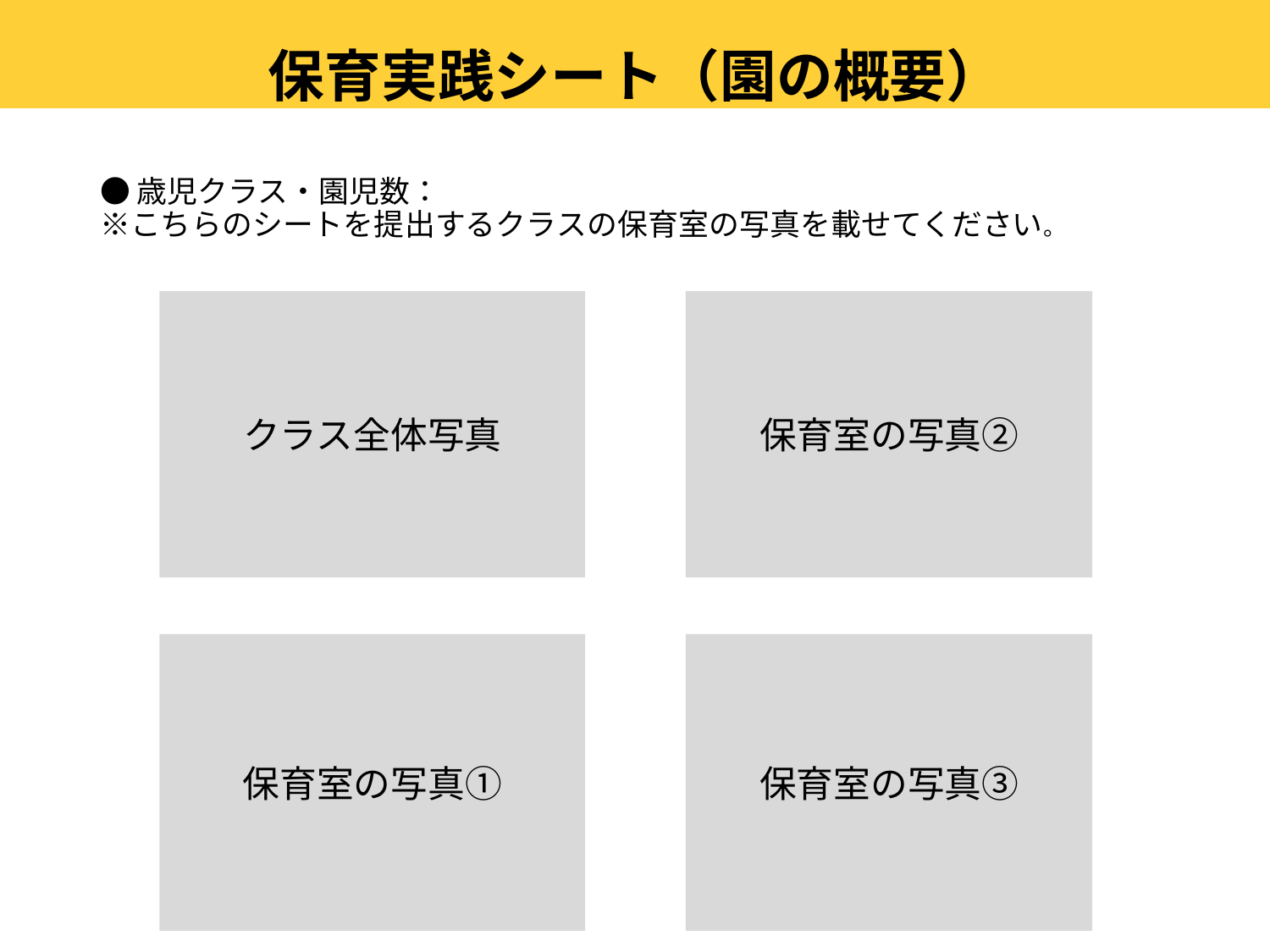

保育実践シート（園の概要）
# ●歳児クラス・園児数： ※こちらのシートを提出するクラスの保育室の写真を載せてください。
クラス全体写真
保育室の写真②
保育室の写真①
保育室の写真③